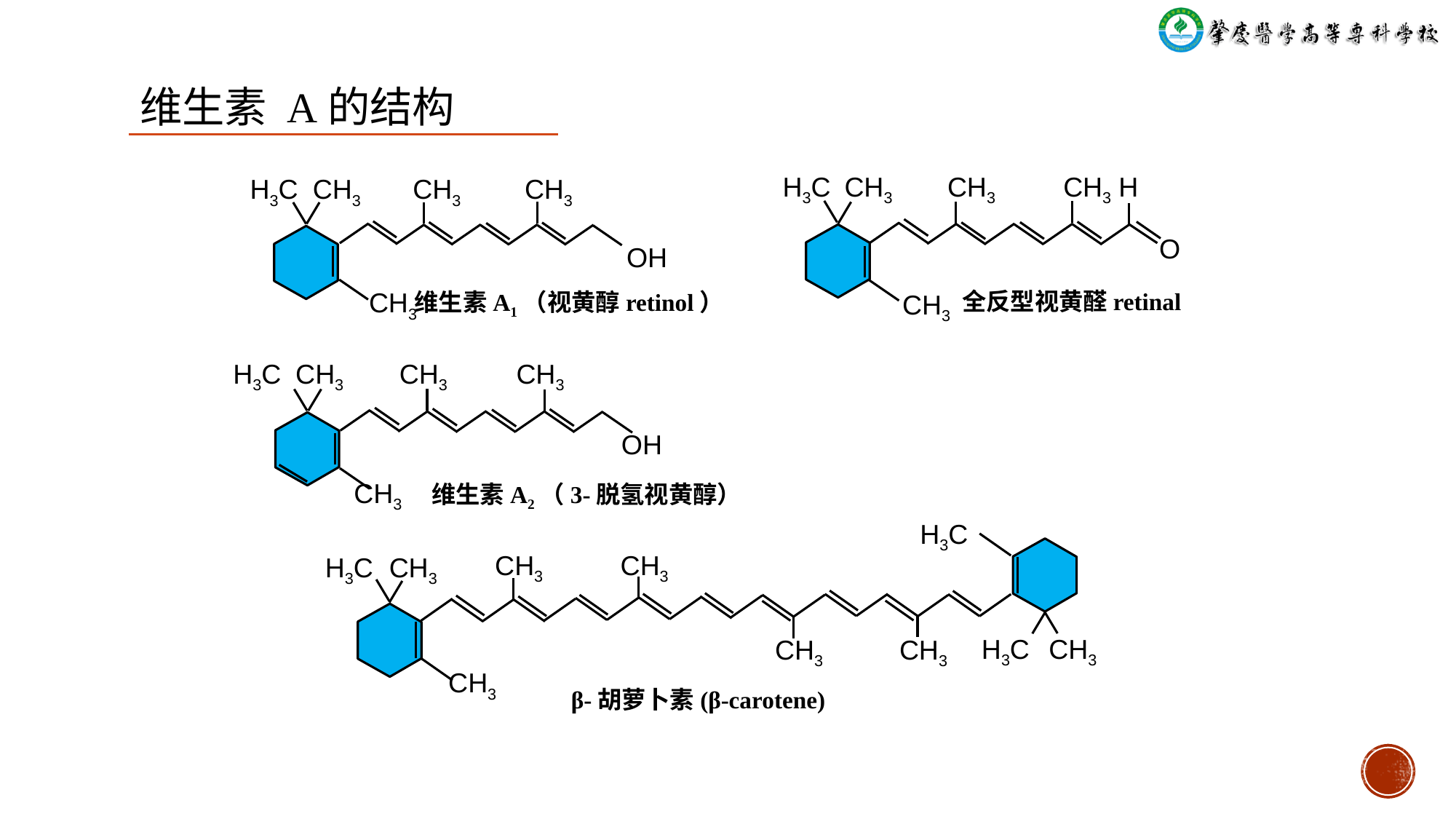

维生素 A的结构
H3C
CH3
CH3
CH3
H
H3C
CH3
CH3
CH3
O

OH
CH3
全反型视黄醛retinal
维生素A1（视黄醇retinol）
CH3
H3C
CH3
CH3
CH3

OH
CH3
维生素A2（3-脱氢视黄醇）
H3C
CH3
CH3

H3C
CH3

H3C
CH3
CH3
CH3
CH3
β-胡萝卜素(β-carotene)